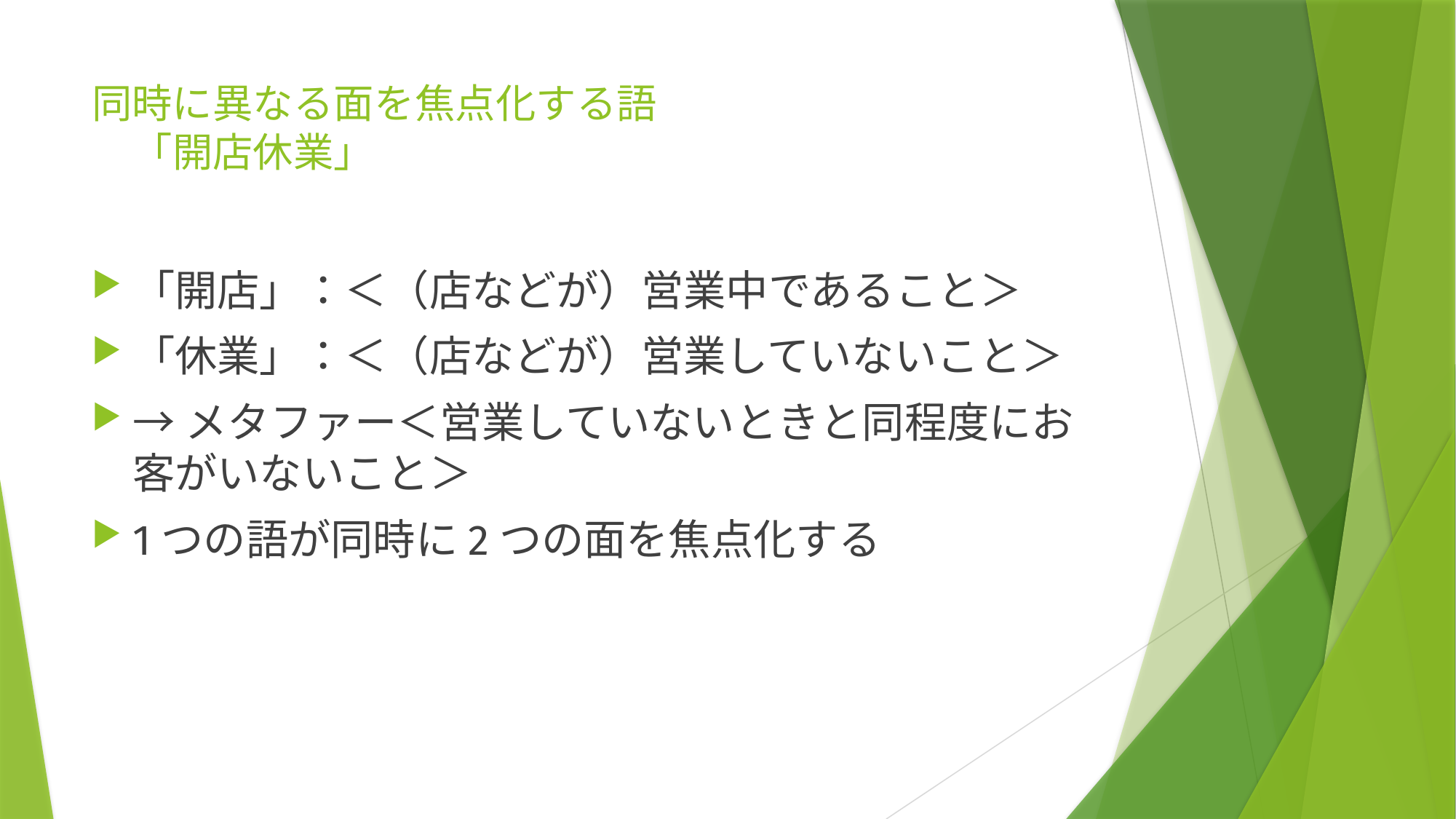

# 同時に異なる面を焦点化する語 　「開店休業」
「開店」：＜（店などが）営業中であること＞
「休業」：＜（店などが）営業していないこと＞
→メタファー＜営業していないときと同程度にお客がいないこと＞
1つの語が同時に2つの面を焦点化する